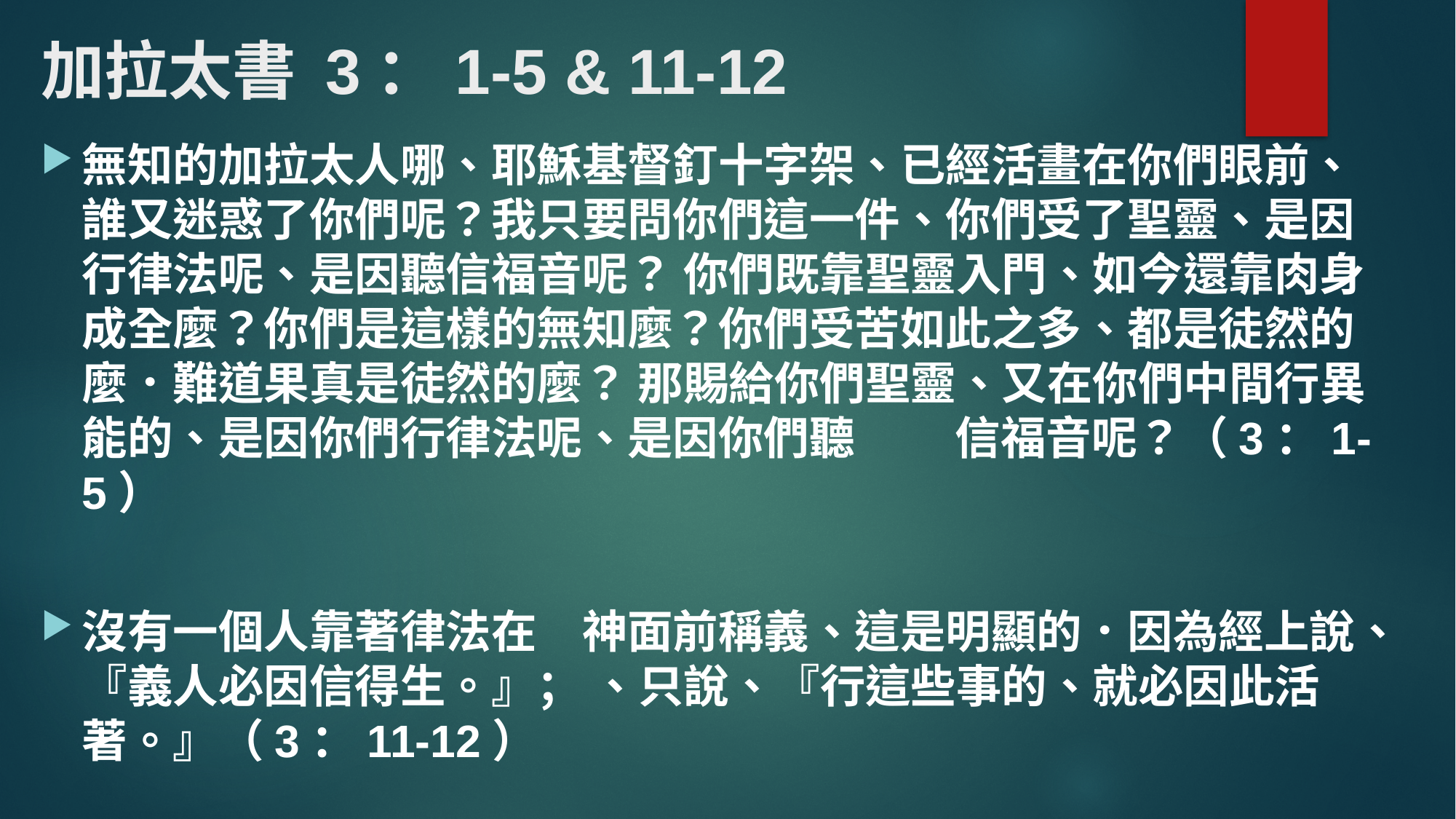

# 加拉太書 3：1-5 & 11-12
無知的加拉太人哪、耶穌基督釘十字架、已經活畫在你們眼前、誰又迷惑了你們呢？我只要問你們這一件、你們受了聖靈、是因行律法呢、是因聽信福音呢？ 你們既靠聖靈入門、如今還靠肉身成全麼？你們是這樣的無知麼？你們受苦如此之多、都是徒然的麼．難道果真是徒然的麼？ 那賜給你們聖靈、又在你們中間行異能的、是因你們行律法呢、是因你們聽	信福音呢？（3：1-5）

沒有一個人靠著律法在　神面前稱義、這是明顯的．因為經上說、『義人必因信得生。』； 、只說、『行這些事的、就必因此活著。』（3：11-12）